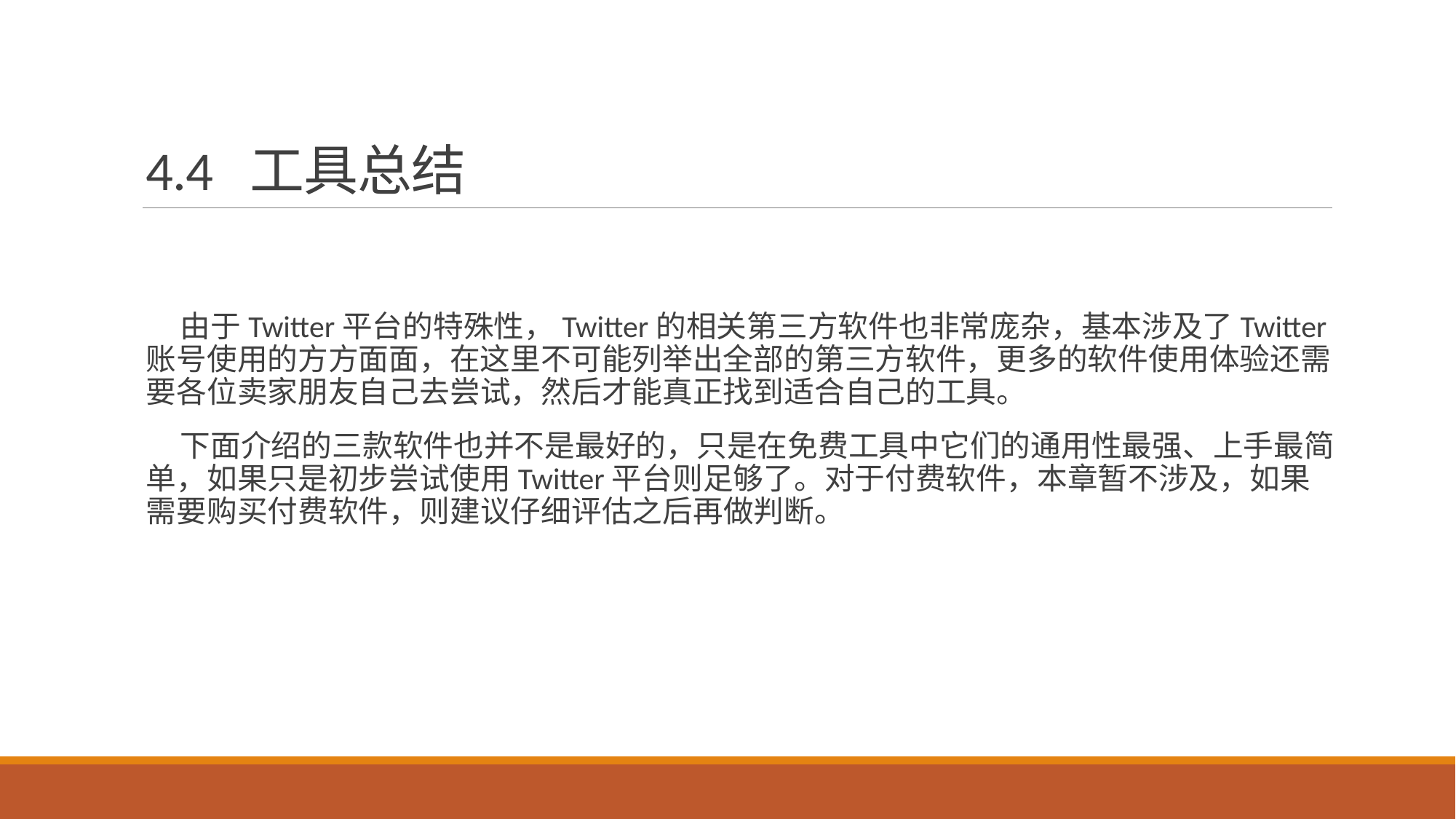

# 4.4  工具总结
    由于Twitter平台的特殊性，Twitter的相关第三方软件也非常庞杂，基本涉及了Twitter账号使用的方方面面，在这里不可能列举出全部的第三方软件，更多的软件使用体验还需要各位卖家朋友自己去尝试，然后才能真正找到适合自己的工具。
    下面介绍的三款软件也并不是最好的，只是在免费工具中它们的通用性最强、上手最简单，如果只是初步尝试使用Twitter平台则足够了。对于付费软件，本章暂不涉及，如果需要购买付费软件，则建议仔细评估之后再做判断。